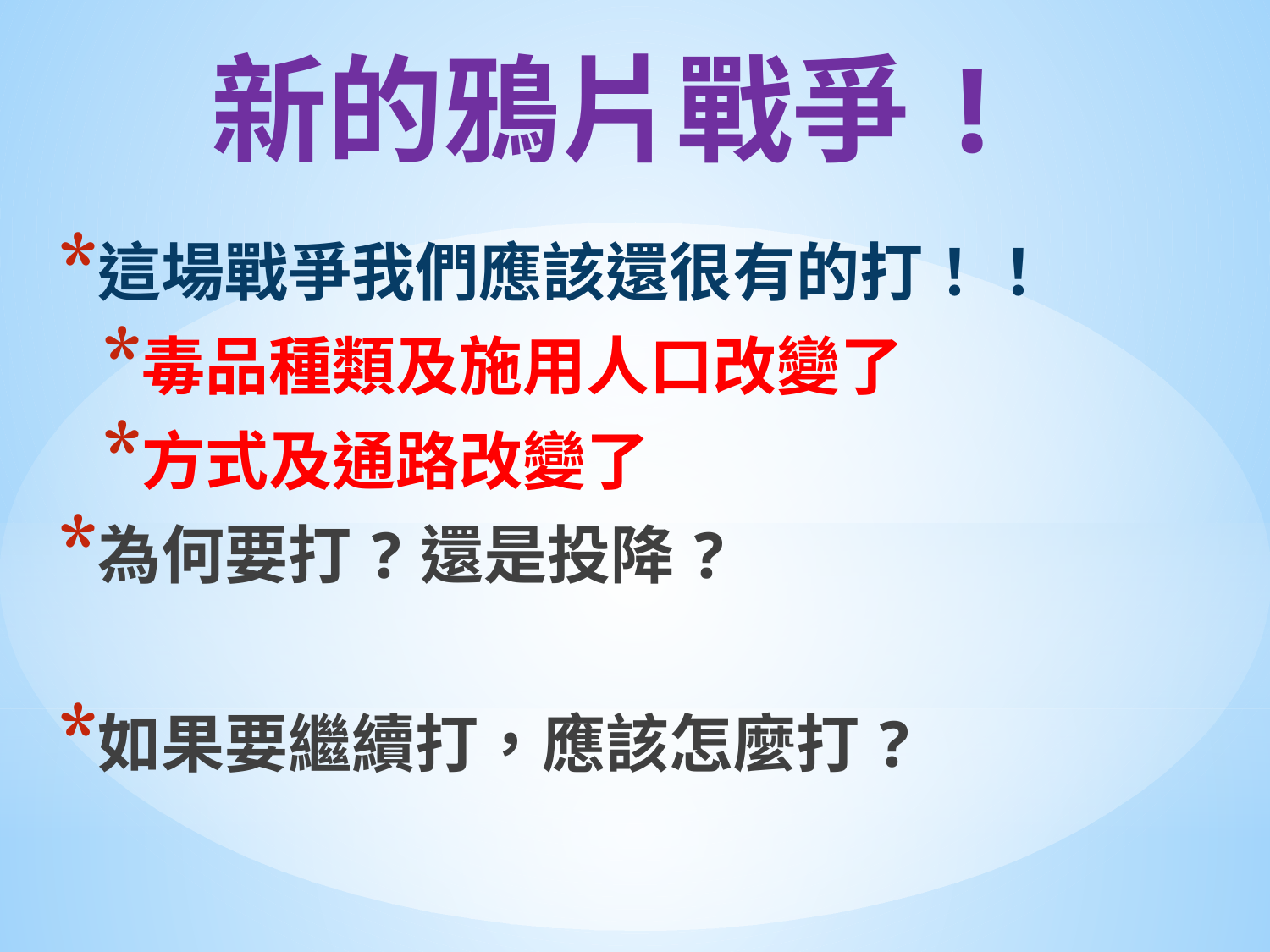

# 新的鴉片戰爭!
這場戰爭我們應該還很有的打！！
毒品種類及施用人口改變了
方式及通路改變了
為何要打?還是投降?

如果要繼續打，應該怎麼打?